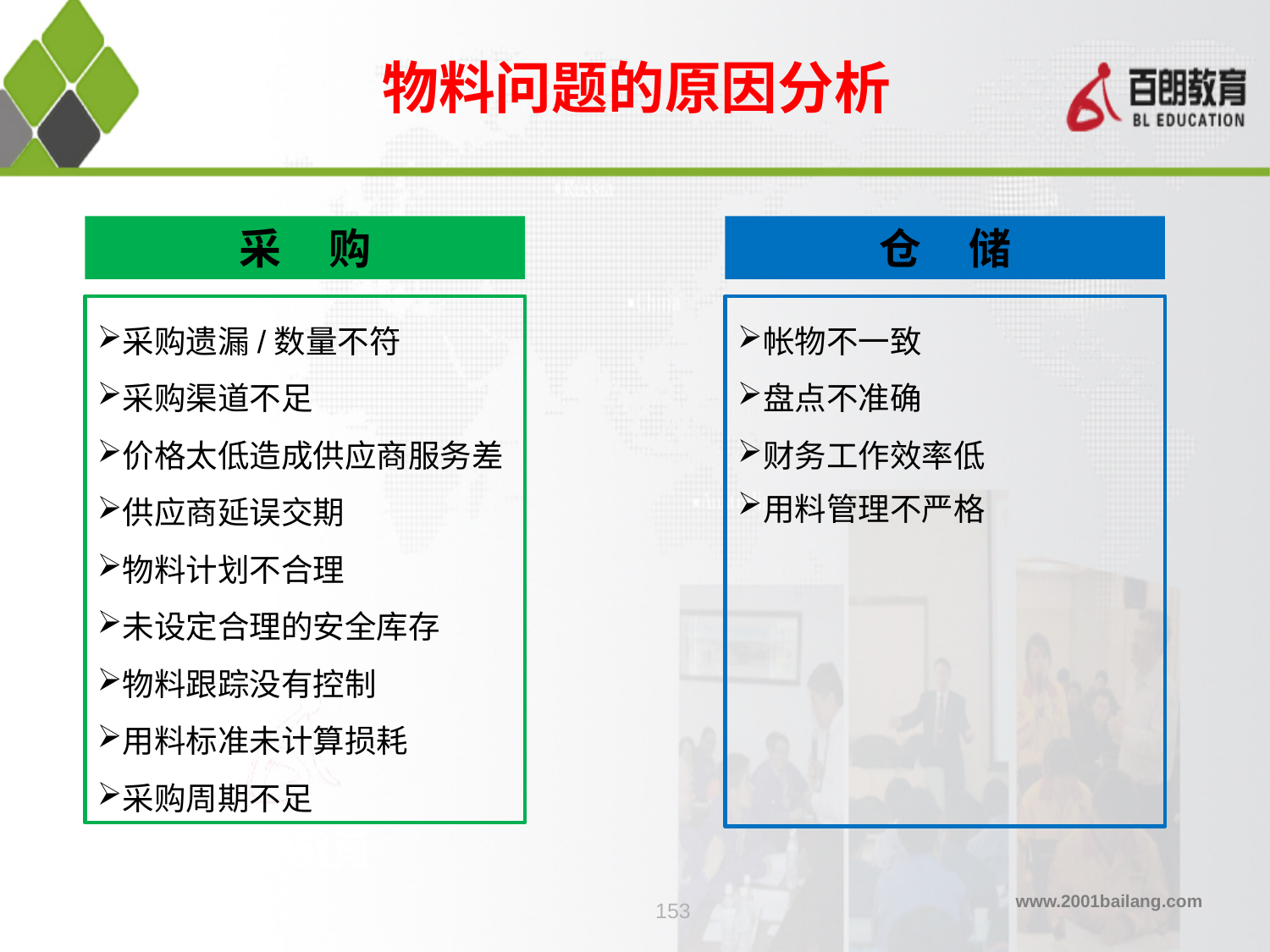

物料问题的原因分析
采     购
仓     储
帐物不一致
盘点不准确
财务工作效率低
用料管理不严格

采购遗漏/数量不符
采购渠道不足
价格太低造成供应商服务差
供应商延误交期
物料计划不合理
未设定合理的安全库存
物料跟踪没有控制
用料标准未计算损耗
采购周期不足
153